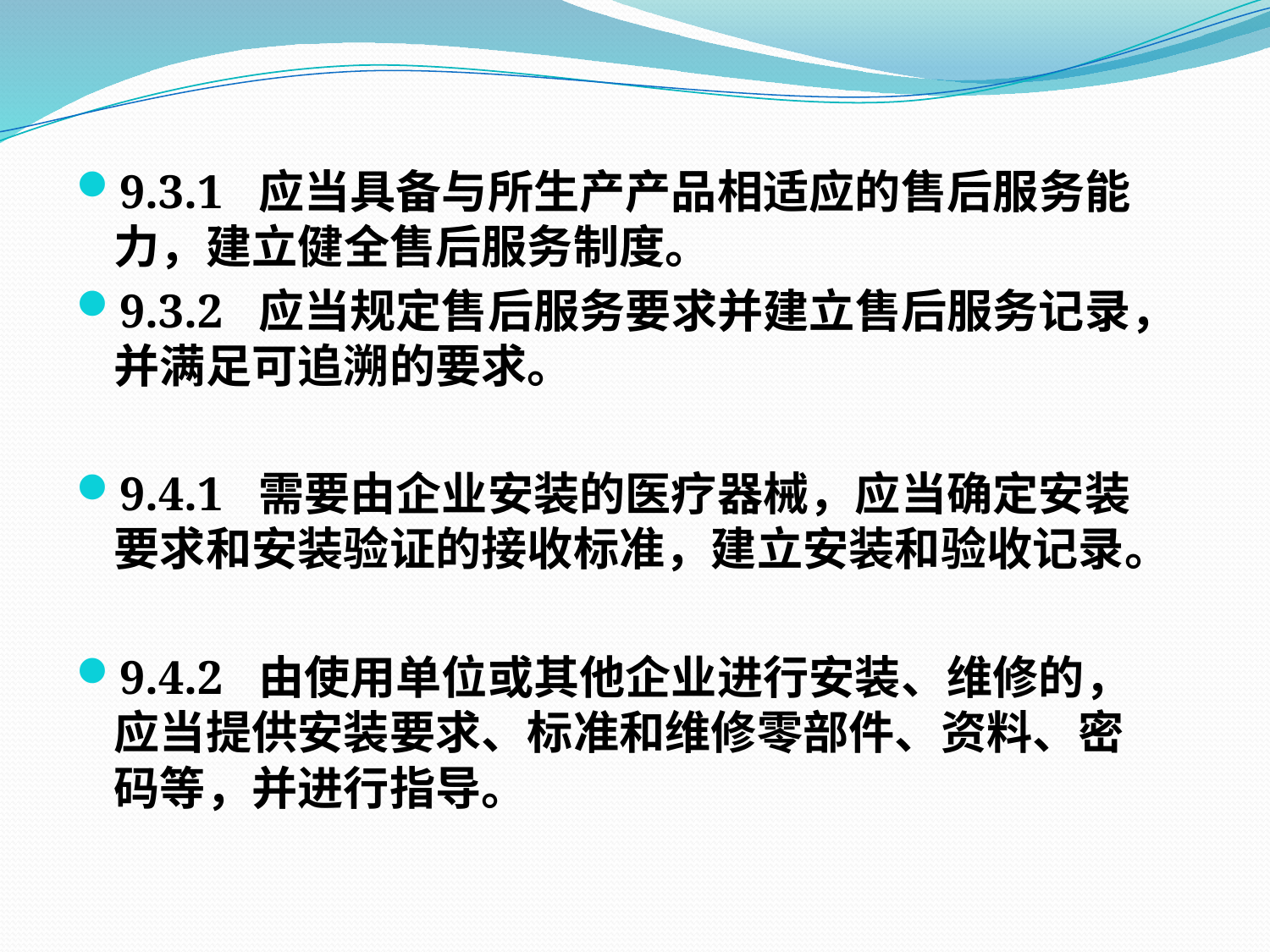

9.3.1  应当具备与所生产产品相适应的售后服务能力，建立健全售后服务制度。
9.3.2  应当规定售后服务要求并建立售后服务记录，并满足可追溯的要求。

9.4.1  需要由企业安装的医疗器械，应当确定安装要求和安装验证的接收标准，建立安装和验收记录。

9.4.2  由使用单位或其他企业进行安装、维修的，应当提供安装要求、标准和维修零部件、资料、密码等，并进行指导。